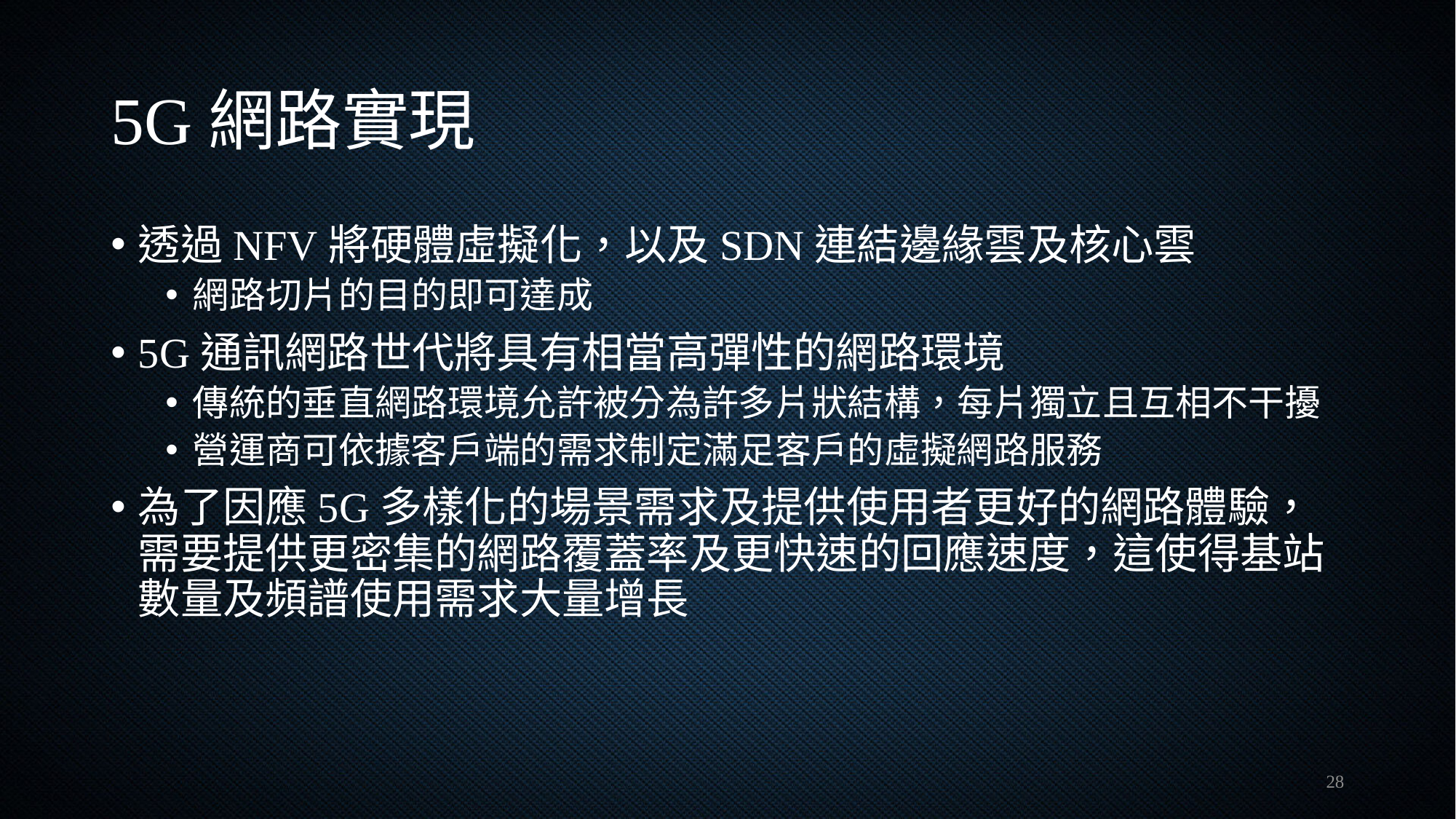

# 5G網路實現
透過NFV將硬體虛擬化，以及SDN連結邊緣雲及核心雲
網路切片的目的即可達成
5G通訊網路世代將具有相當高彈性的網路環境
傳統的垂直網路環境允許被分為許多片狀結構，每片獨立且互相不干擾
營運商可依據客戶端的需求制定滿足客戶的虛擬網路服務
為了因應5G多樣化的場景需求及提供使用者更好的網路體驗，需要提供更密集的網路覆蓋率及更快速的回應速度，這使得基站數量及頻譜使用需求大量增長
28